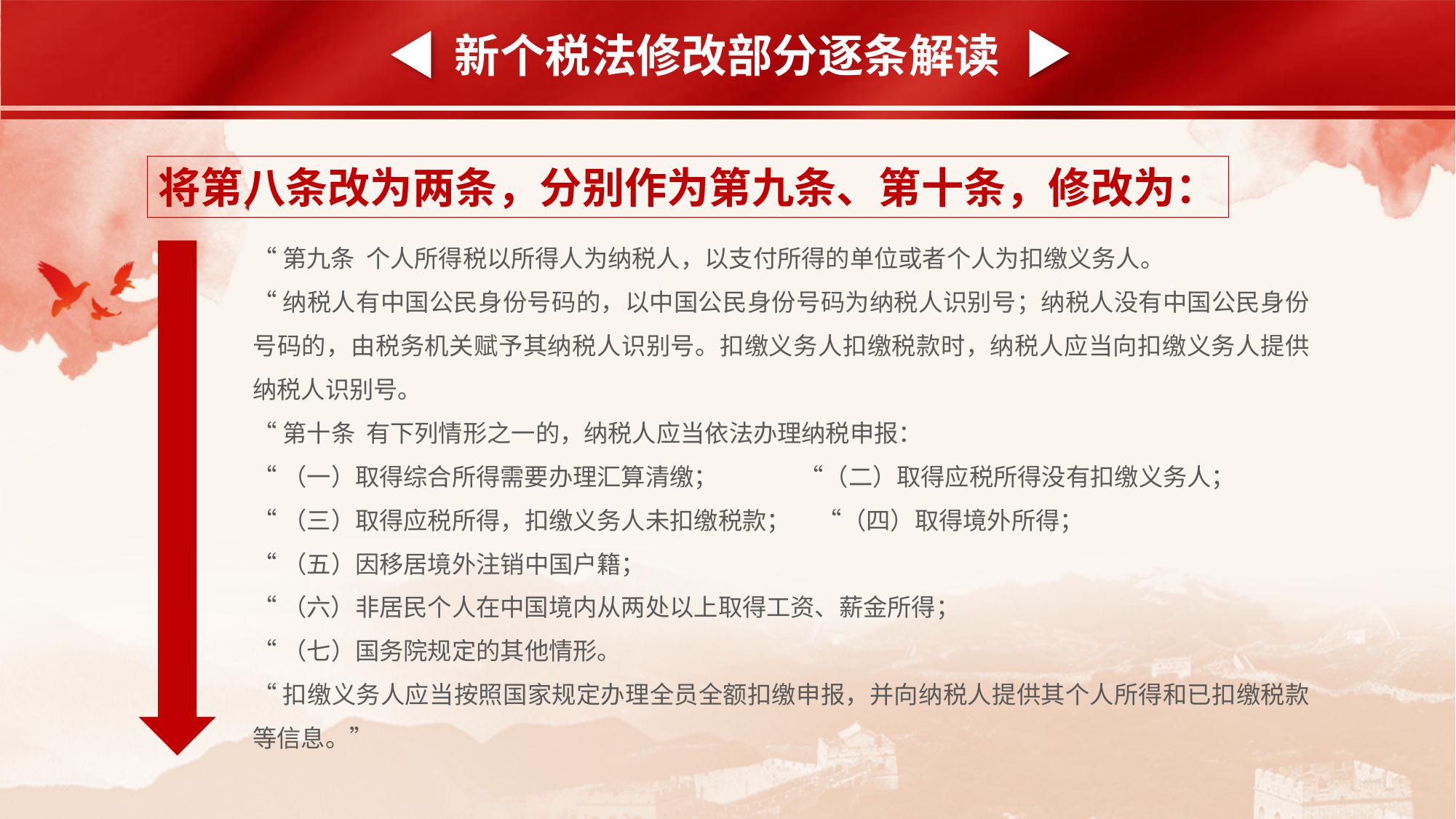

新个税法修改部分逐条解读

将第八条改为两条，分别作为第九条、第十条，修改为：
“第九条  个人所得税以所得人为纳税人，以支付所得的单位或者个人为扣缴义务人。
“纳税人有中国公民身份号码的，以中国公民身份号码为纳税人识别号；纳税人没有中国公民身份号码的，由税务机关赋予其纳税人识别号。扣缴义务人扣缴税款时，纳税人应当向扣缴义务人提供纳税人识别号。
“第十条  有下列情形之一的，纳税人应当依法办理纳税申报：
“（一）取得综合所得需要办理汇算清缴；               “（二）取得应税所得没有扣缴义务人；
“（三）取得应税所得，扣缴义务人未扣缴税款；     “（四）取得境外所得；
“（五）因移居境外注销中国户籍；
“（六）非居民个人在中国境内从两处以上取得工资、薪金所得；
“（七）国务院规定的其他情形。
“扣缴义务人应当按照国家规定办理全员全额扣缴申报，并向纳税人提供其个人所得和已扣缴税款等信息。”